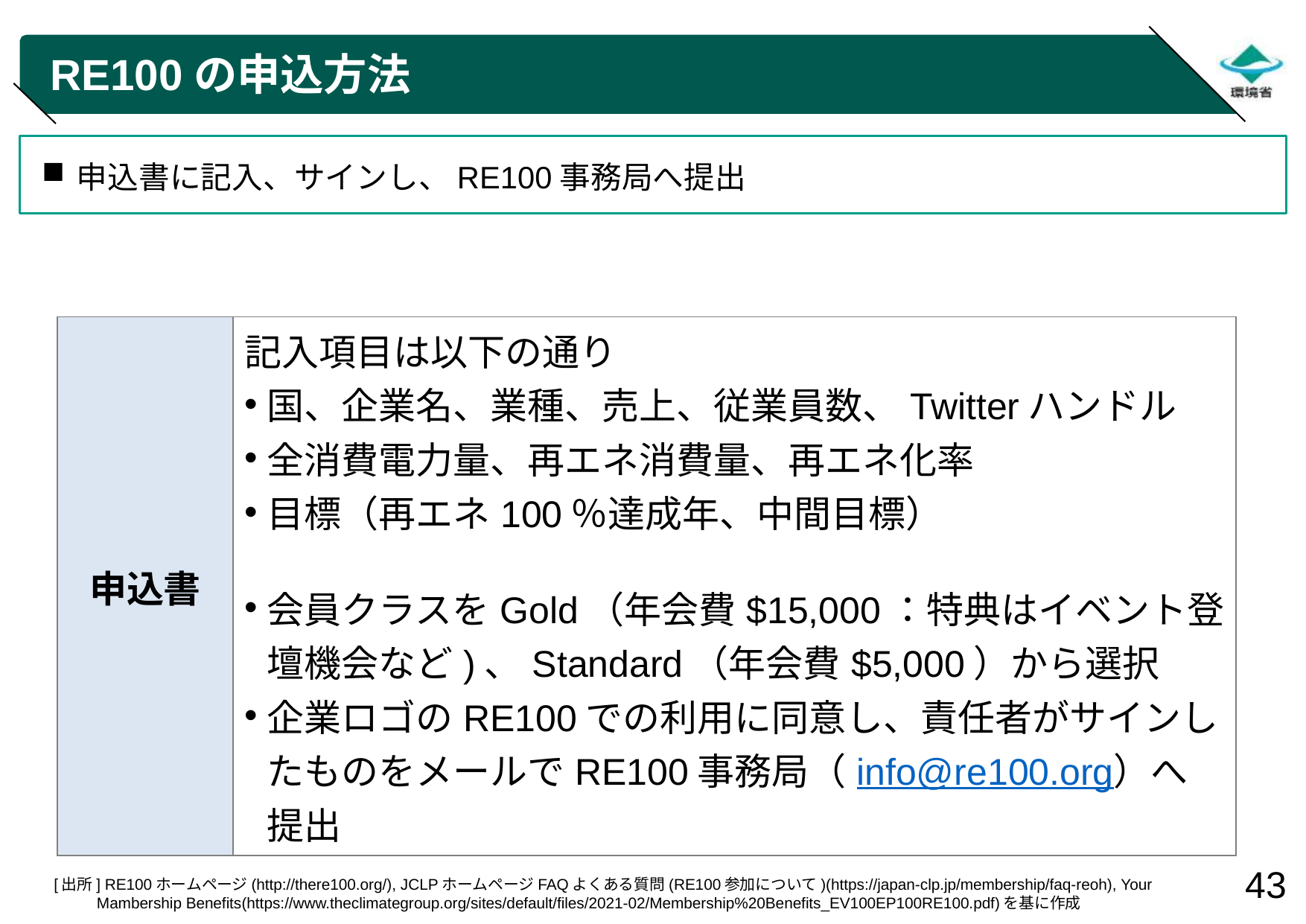

# RE100の申込方法
申込書に記入、サインし、RE100事務局へ提出
| 申込書 | 記入項目は以下の通り 国、企業名、業種、売上、従業員数、Twitterハンドル 全消費電力量、再エネ消費量、再エネ化率 目標（再エネ100％達成年、中間目標） 会員クラスをGold（年会費$15,000：特典はイベント登壇機会など)、Standard（年会費$5,000）から選択 企業ロゴのRE100での利用に同意し、責任者がサインしたものをメールでRE100事務局（info@re100.org）へ提出 |
| --- | --- |
[出所] RE100ホームページ(http://there100.org/), JCLPホームページFAQよくある質問(RE100参加について)(https://japan-clp.jp/membership/faq-reoh), Your Mambership Benefits(https://www.theclimategroup.org/sites/default/files/2021-02/Membership%20Benefits_EV100EP100RE100.pdf)を基に作成